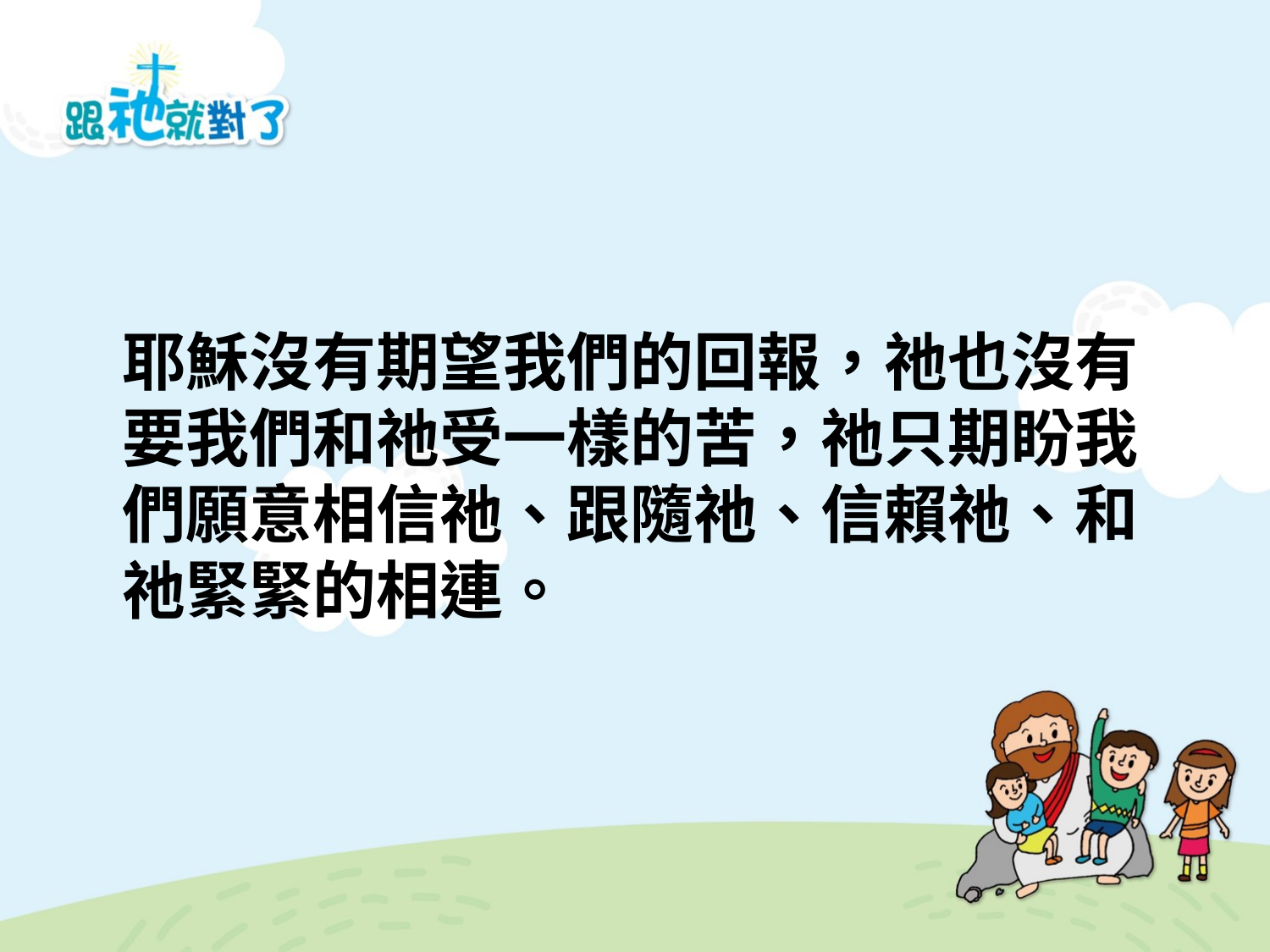

耶穌沒有期望我們的回報，祂也沒有要我們和祂受一樣的苦，祂只期盼我們願意相信祂、跟隨祂、信賴祂、和祂緊緊的相連。